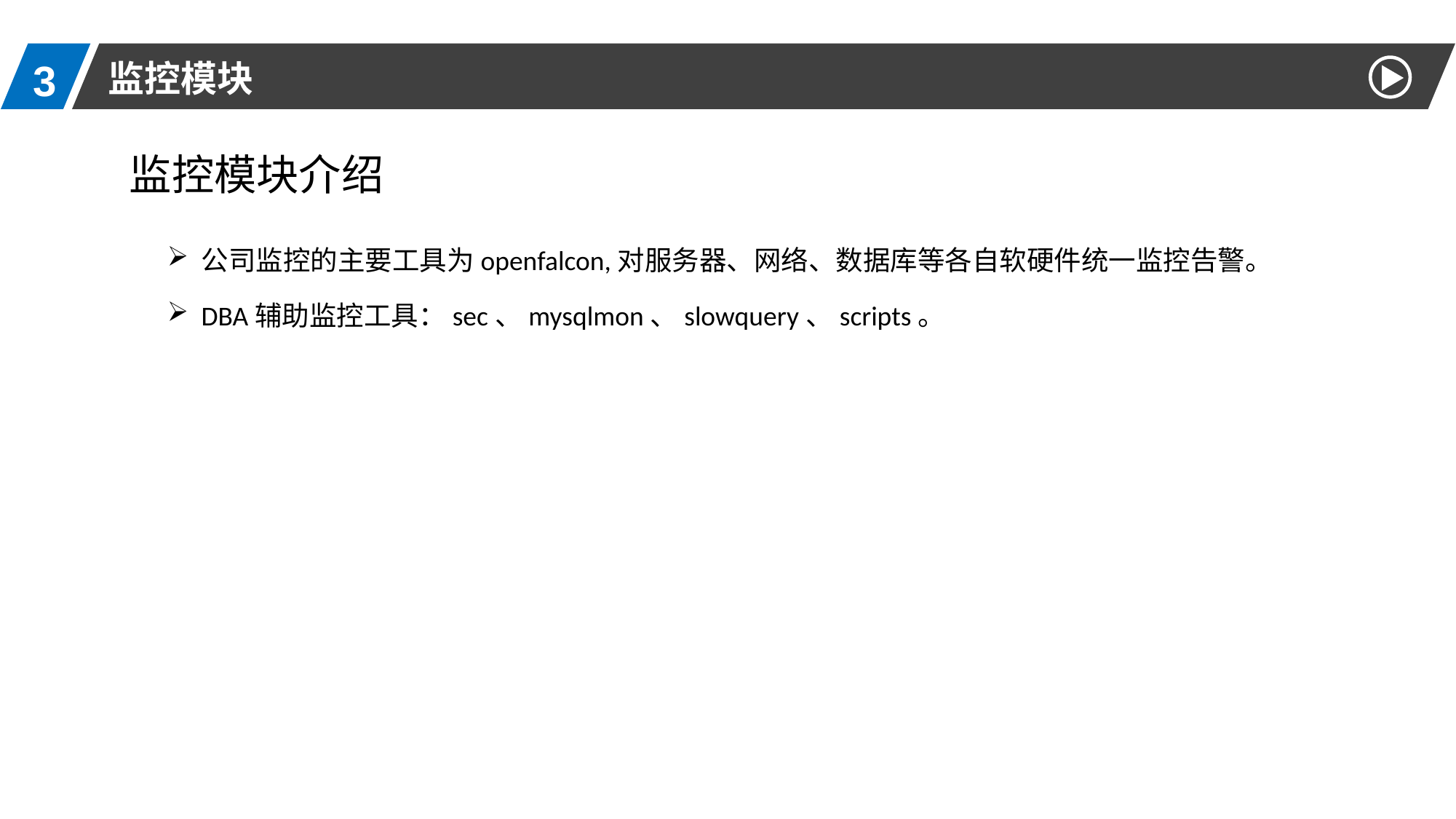

3
监控模块

监控模块介绍
公司监控的主要工具为openfalcon,对服务器、网络、数据库等各自软硬件统一监控告警。
DBA辅助监控工具：sec、mysqlmon、slowquery、scripts。